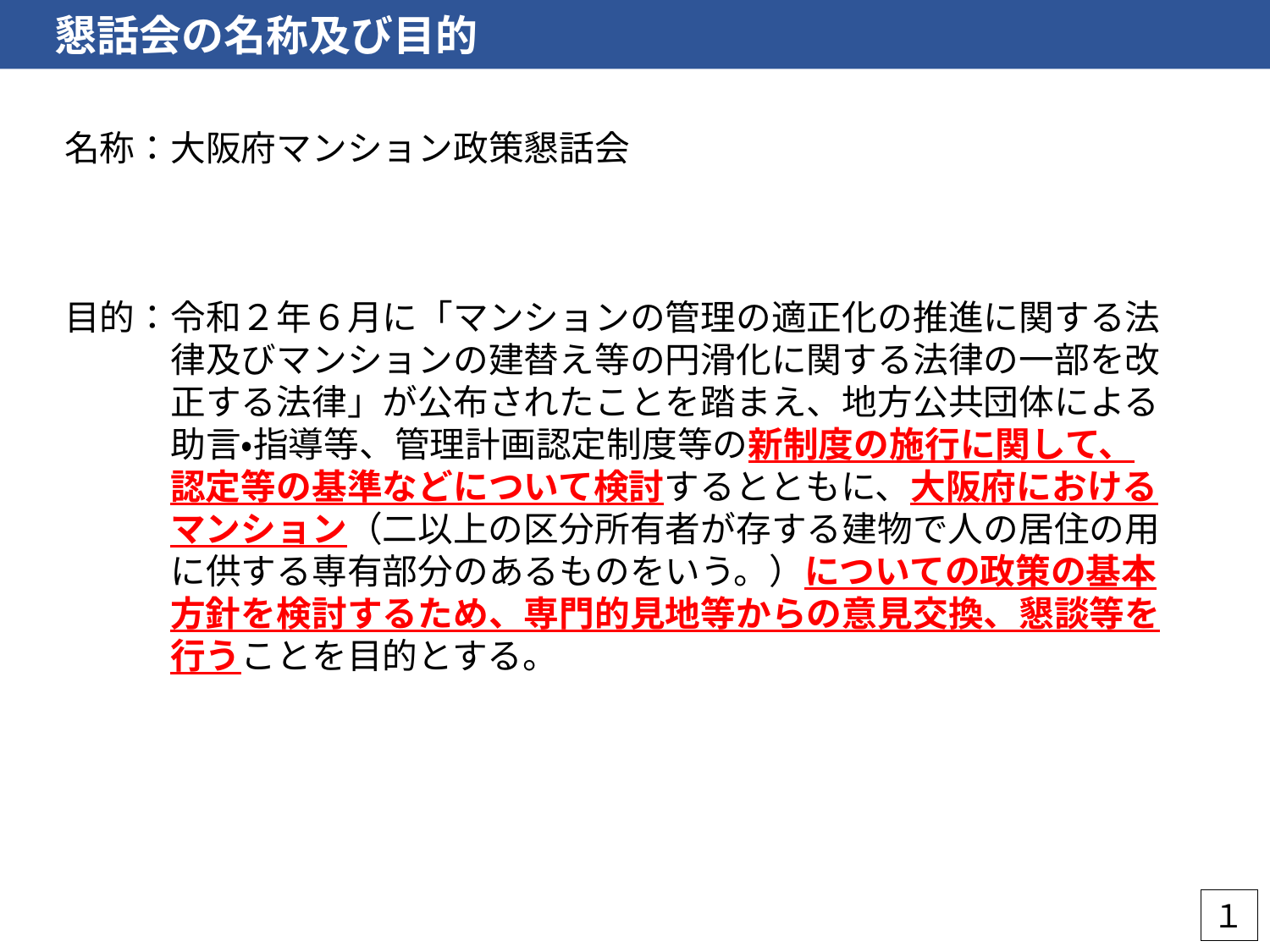

懇話会の名称及び目的
名称：大阪府マンション政策懇話会

目的：令和２年６月に「マンションの管理の適正化の推進に関する法
　　　律及びマンションの建替え等の円滑化に関する法律の一部を改
　　　正する法律」が公布されたことを踏まえ、地方公共団体による
　　　助言・指導等、管理計画認定制度等の新制度の施行に関して、
　　　認定等の基準などについて検討するとともに、大阪府における
　　　マンション（二以上の区分所有者が存する建物で人の居住の用
　　　に供する専有部分のあるものをいう。）についての政策の基本
　　　方針を検討するため、専門的見地等からの意見交換、懇談等を
　　　行うことを目的とする。

１